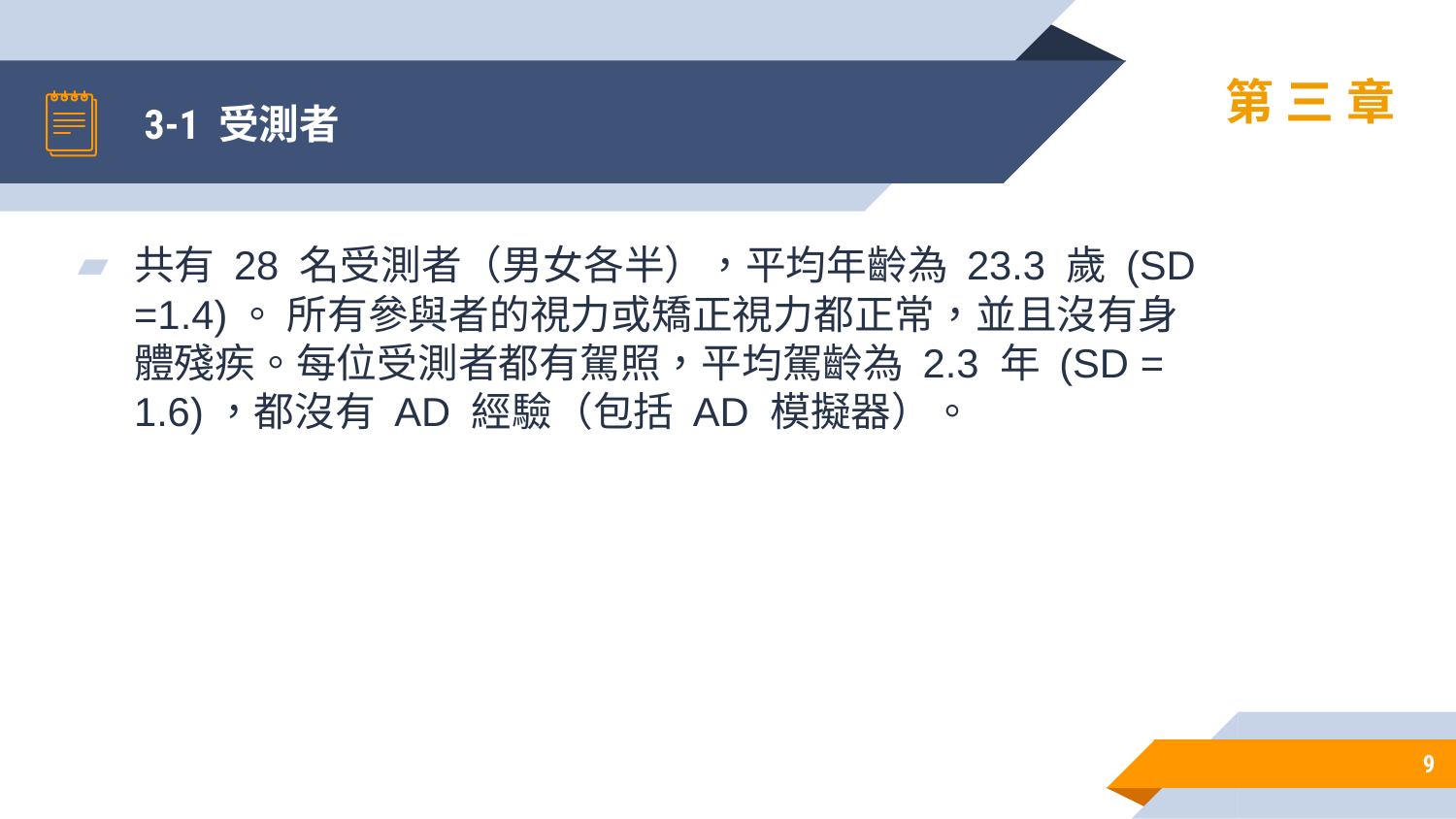

# 3-1 受測者
第三章

共有 28 名受測者（男女各半），平均年齡為 23.3 歲 (SD =1.4)。 所有參與者的視力或矯正視力都正常，並且沒有身體殘疾。每位受測者都有駕照，平均駕齡為 2.3 年 (SD = 1.6)，都沒有 AD 經驗（包括 AD 模擬器）。
9